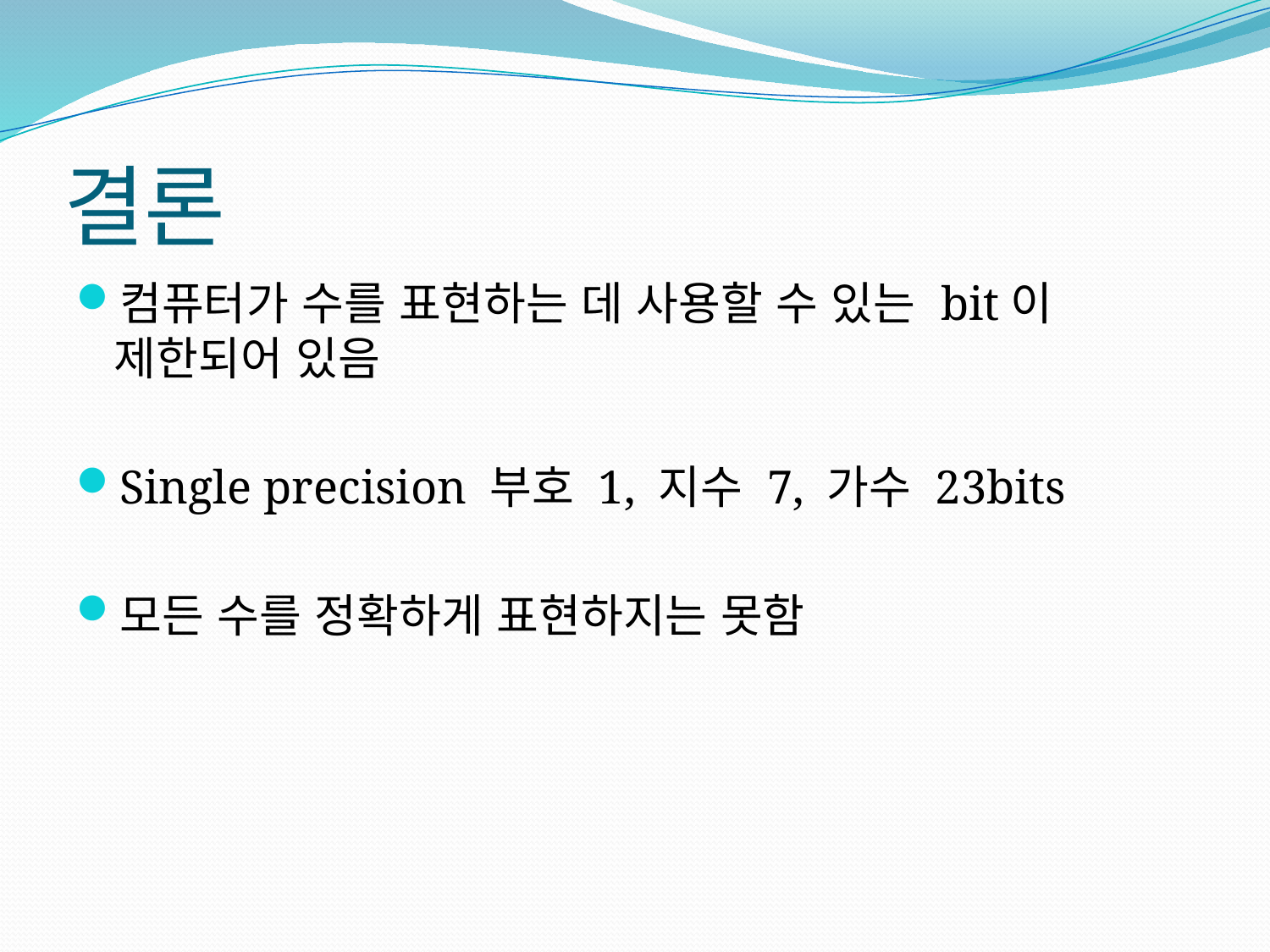

# 결론
컴퓨터가 수를 표현하는 데 사용할 수 있는 bit이 제한되어 있음

Single precision 부호 1, 지수 7, 가수 23bits

모든 수를 정확하게 표현하지는 못함